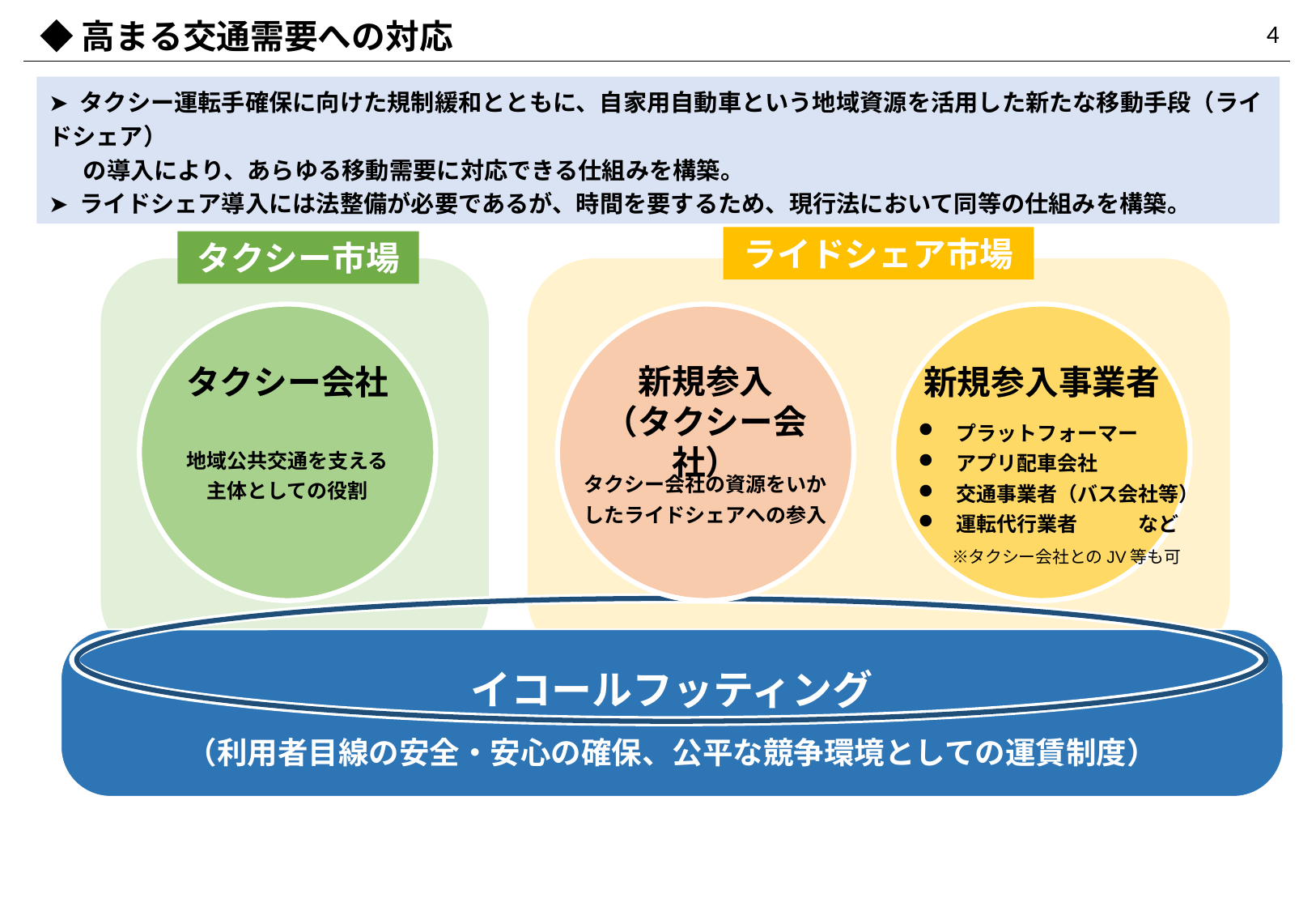

4
◆高まる交通需要への対応
➤ タクシー運転手確保に向けた規制緩和とともに、自家用自動車という地域資源を活用した新たな移動手段（ライドシェア）
　  の導入により、あらゆる移動需要に対応できる仕組みを構築。
➤ ライドシェア導入には法整備が必要であるが、時間を要するため、現行法において同等の仕組みを構築。
ライドシェア市場
タクシー市場

新規参入
（タクシー会社）
新規参入事業者
タクシー会社
プラットフォーマー
アプリ配車会社
交通事業者（バス会社等）
運転代行業者　　　など
　　※タクシー会社とのJV等も可
地域公共交通を支える
主体としての役割
タクシー会社の資源をいかしたライドシェアへの参入

イコールフッティング
（利用者目線の安全・安心の確保、公平な競争環境としての運賃制度）